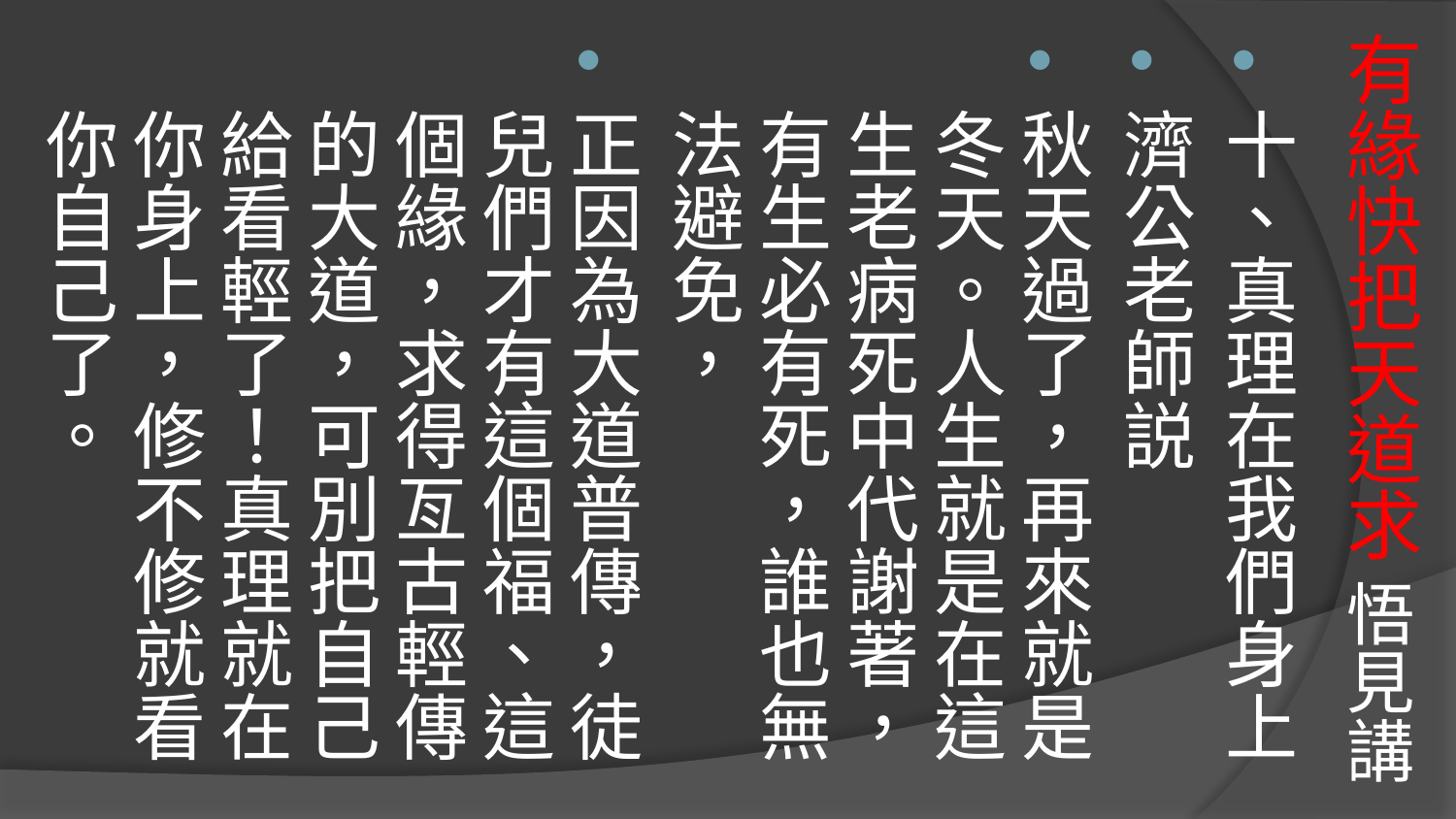

# 有緣快把天道求 悟見講
十、真理在我們身上
濟公老師説
秋天過了，再來就是冬天。人生就是在這生老病死中代謝著，有生必有死，誰也無法避免，
正因為大道普傳，徒兒們才有這個福、這個緣，求得亙古輕傳的大道，可別把自己給看輕了！真理就在你身上，修不修就看你自己了。